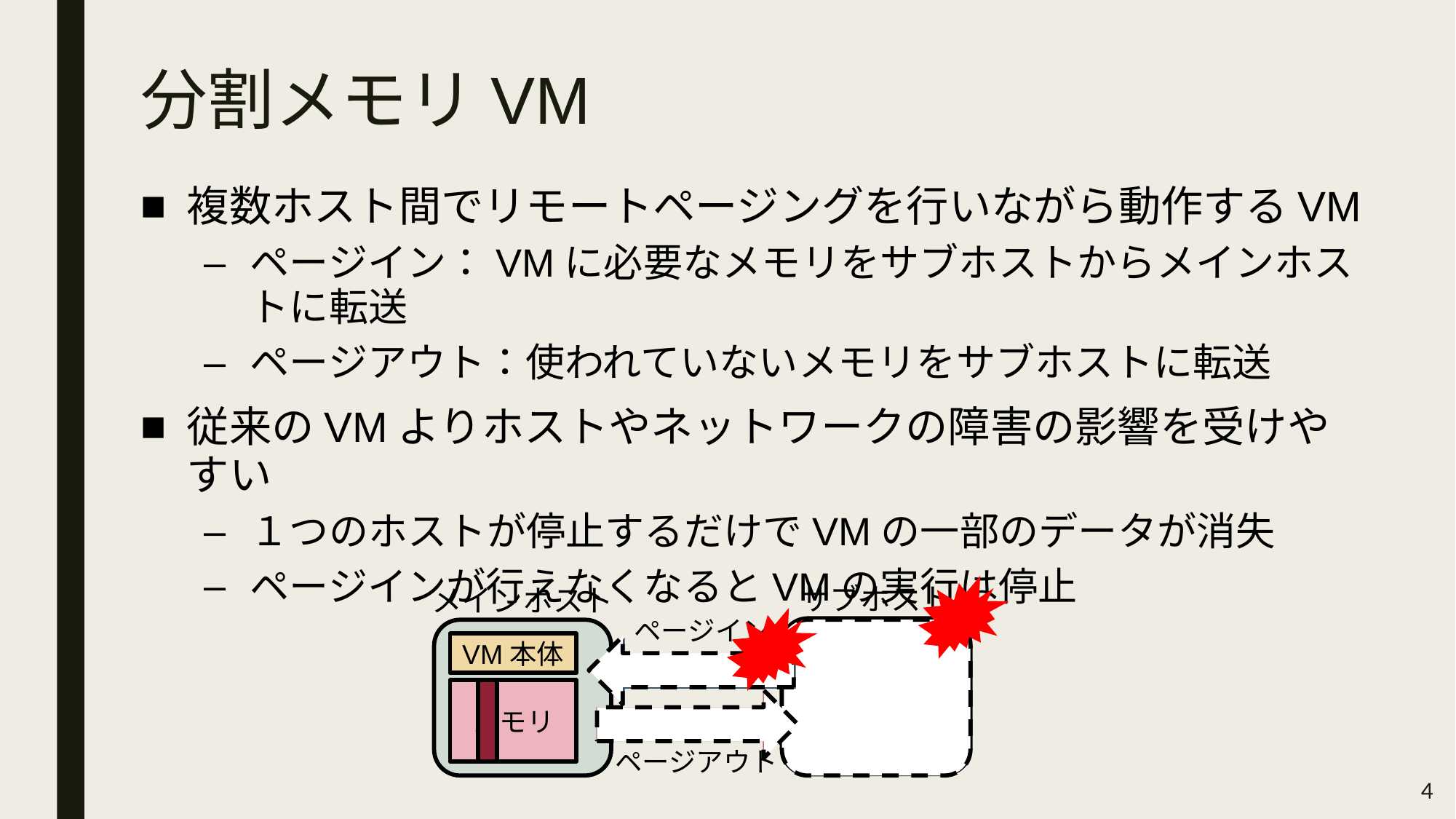

# 分割メモリVM
複数ホスト間でリモートページングを行いながら動作するVM
ページイン：VMに必要なメモリをサブホストからメインホストに転送
ページアウト：使われていないメモリをサブホストに転送
従来のVMよりホストやネットワークの障害の影響を受けやすい
１つのホストが停止するだけでVMの一部のデータが消失
ページインが行えなくなるとVMの実行は停止
サブホスト
メインホスト

ページイン

VM本体

メモリ

メモリ

メモリ

ページアウト
4